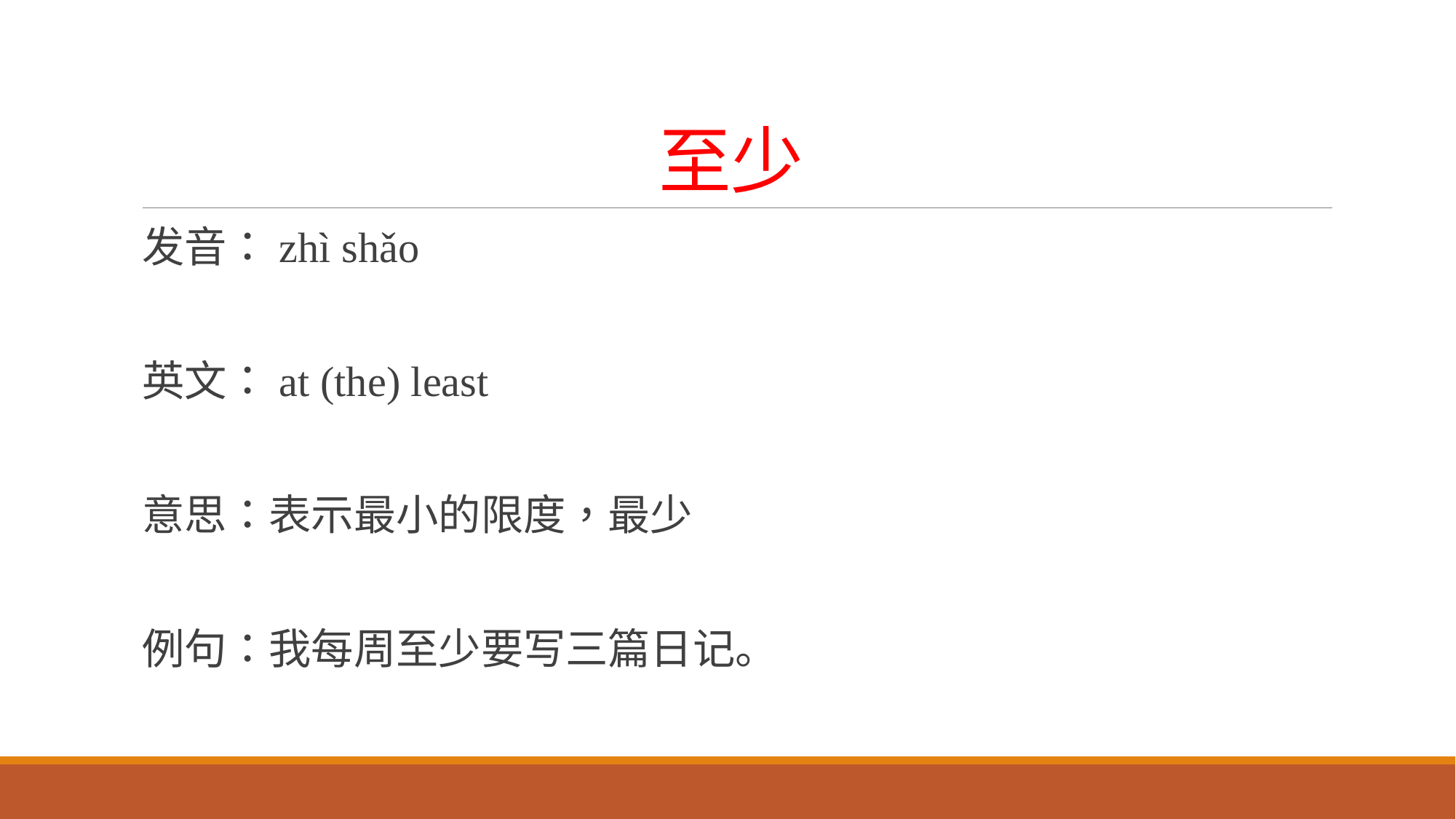

# 至少
发音：zhì shǎo

英文：at (the) least

意思：表示最小的限度，最少

例句：我每周至少要写三篇日记。